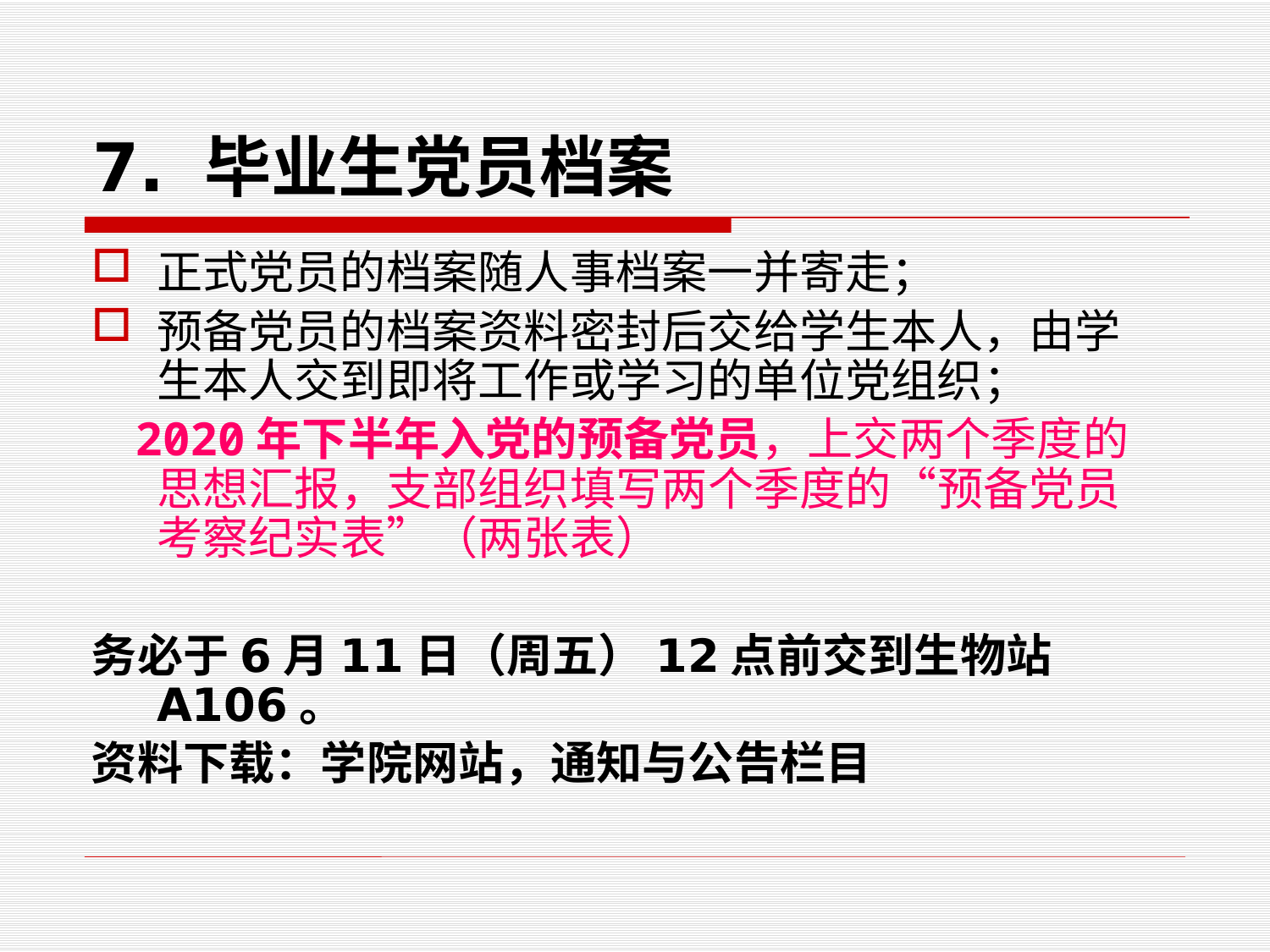

# 7. 毕业生党员档案
正式党员的档案随人事档案一并寄走；
预备党员的档案资料密封后交给学生本人，由学生本人交到即将工作或学习的单位党组织；
   2020年下半年入党的预备党员，上交两个季度的思想汇报，支部组织填写两个季度的“预备党员考察纪实表”（两张表）

务必于6月11日（周五）12点前交到生物站A106。
资料下载：学院网站，通知与公告栏目